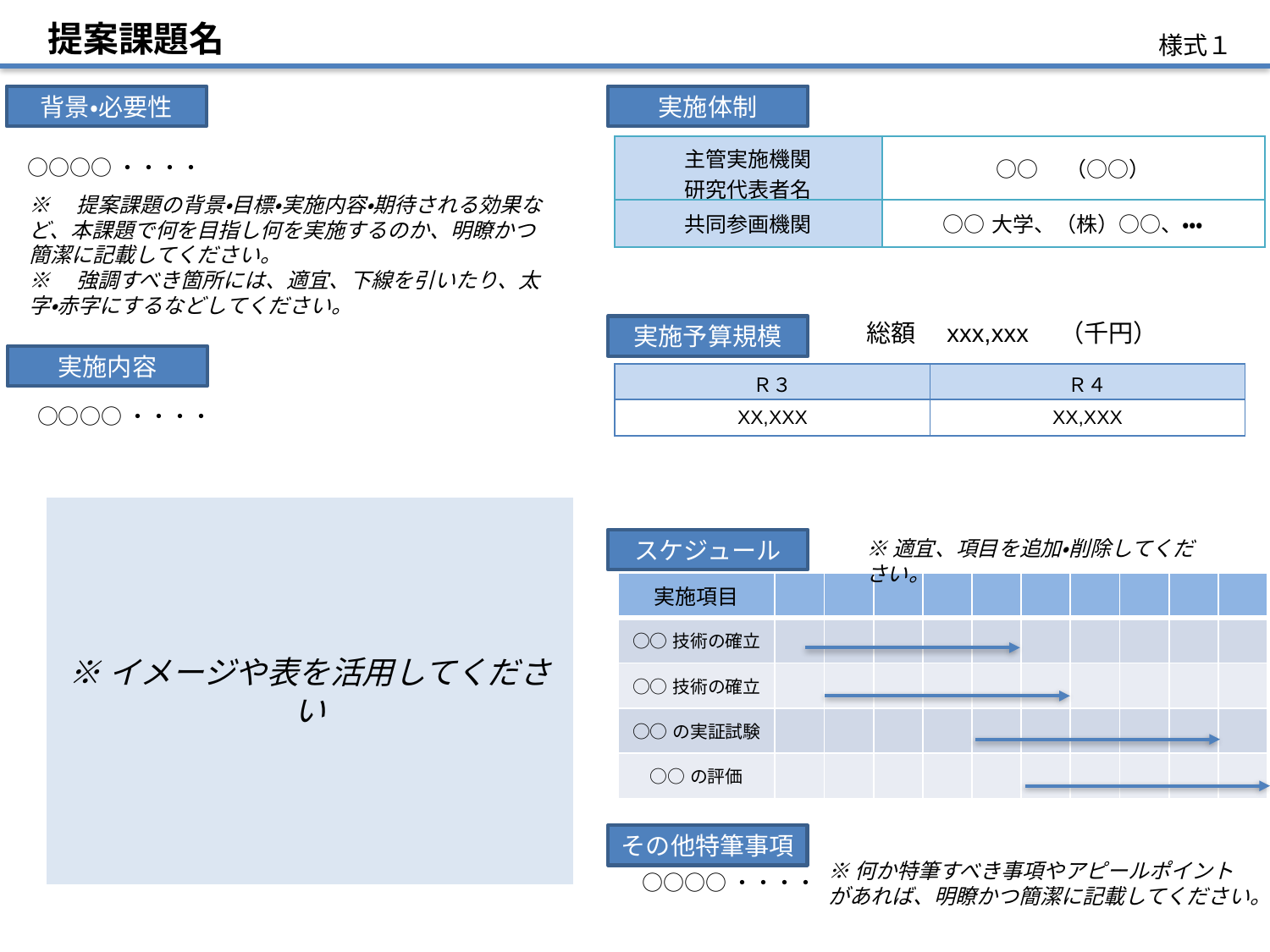

提案課題名
様式１
背景・必要性
実施体制
| 主管実施機関 研究代表者名 | ○○　（○○） |
| --- | --- |
| 共同参画機関 | ○○大学、（株）○○、・・・ |
○○○○・・・・
※　提案課題の背景・目標・実施内容・期待される効果など、本課題で何を目指し何を実施するのか、明瞭かつ簡潔に記載してください。
※　強調すべき箇所には、適宜、下線を引いたり、太字・赤字にするなどしてください。
総額　xxx,xxx　（千円）
実施予算規模
実施内容
| Ｒ３ | Ｒ４ |
| --- | --- |
| XX,XXX | XX,XXX |
○○○○・・・・
※イメージや表を活用してください
※適宜、項目を追加・削除してください。
スケジュール
| 実施項目 |  |  |  |  |  |  |  |  |  |  |
| --- | --- | --- | --- | --- | --- | --- | --- | --- | --- | --- |
| ○○技術の確立 |  |  |  |  |  |  |  |  |  |  |
| ○○技術の確立 |  |  |  |  |  |  |  |  |  |  |
| ○○の実証試験 |  |  |  |  |  |  |  |  |  |  |
| ○○の評価 |  |  |  |  |  |  |  |  |  |  |
その他特筆事項
※何か特筆すべき事項やアピールポイントがあれば、明瞭かつ簡潔に記載してください。
○○○○・・・・